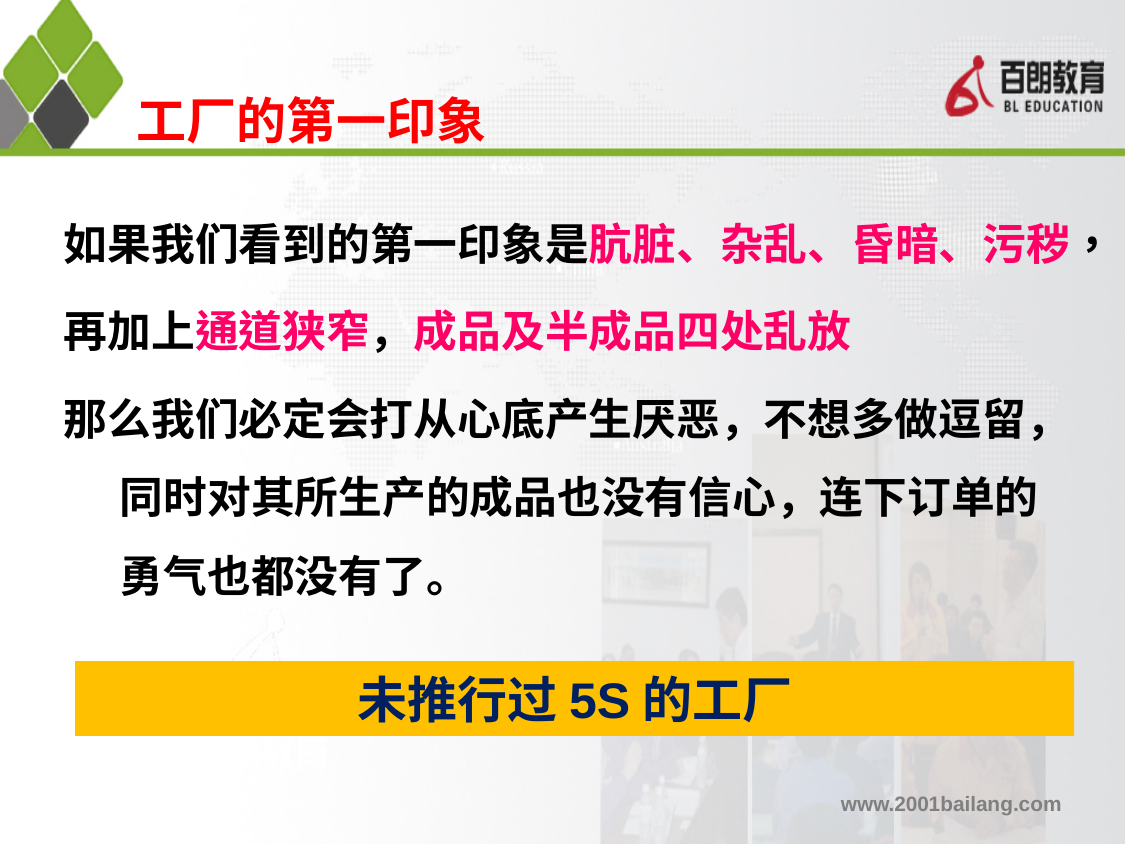

工厂的第一印象
如果我们看到的第一印象是肮脏、杂乱、昏暗、污秽，
再加上通道狭窄，成品及半成品四处乱放
那么我们必定会打从心底产生厌恶，不想多做逗留，同时对其所生产的成品也没有信心，连下订单的勇气也都没有了。
未推行过5S的工厂